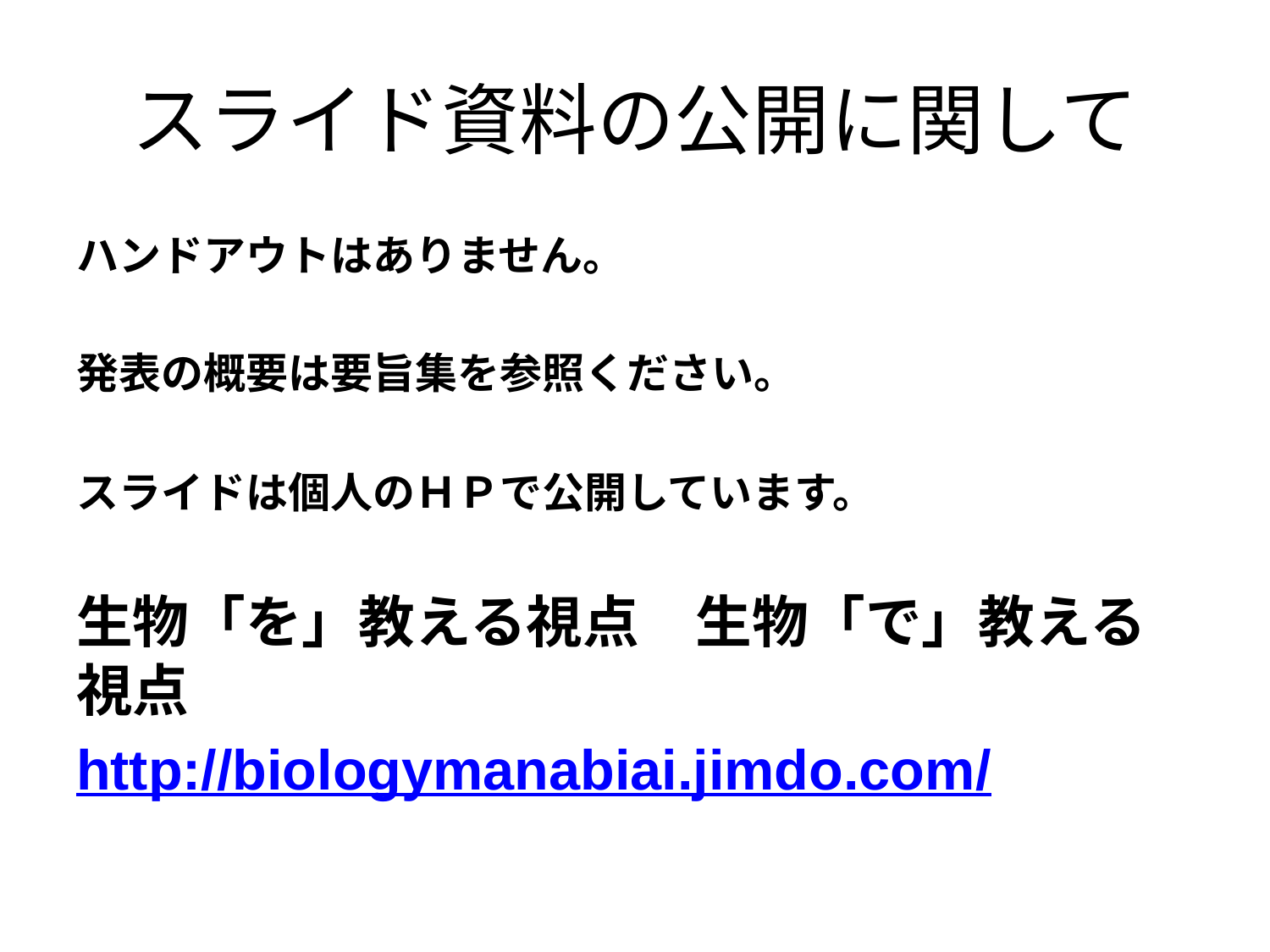

# スライド資料の公開に関して
ハンドアウトはありません。

発表の概要は要旨集を参照ください。

スライドは個人のＨＰで公開しています。

生物「を」教える視点　生物「で」教える視点
http://biologymanabiai.jimdo.com/